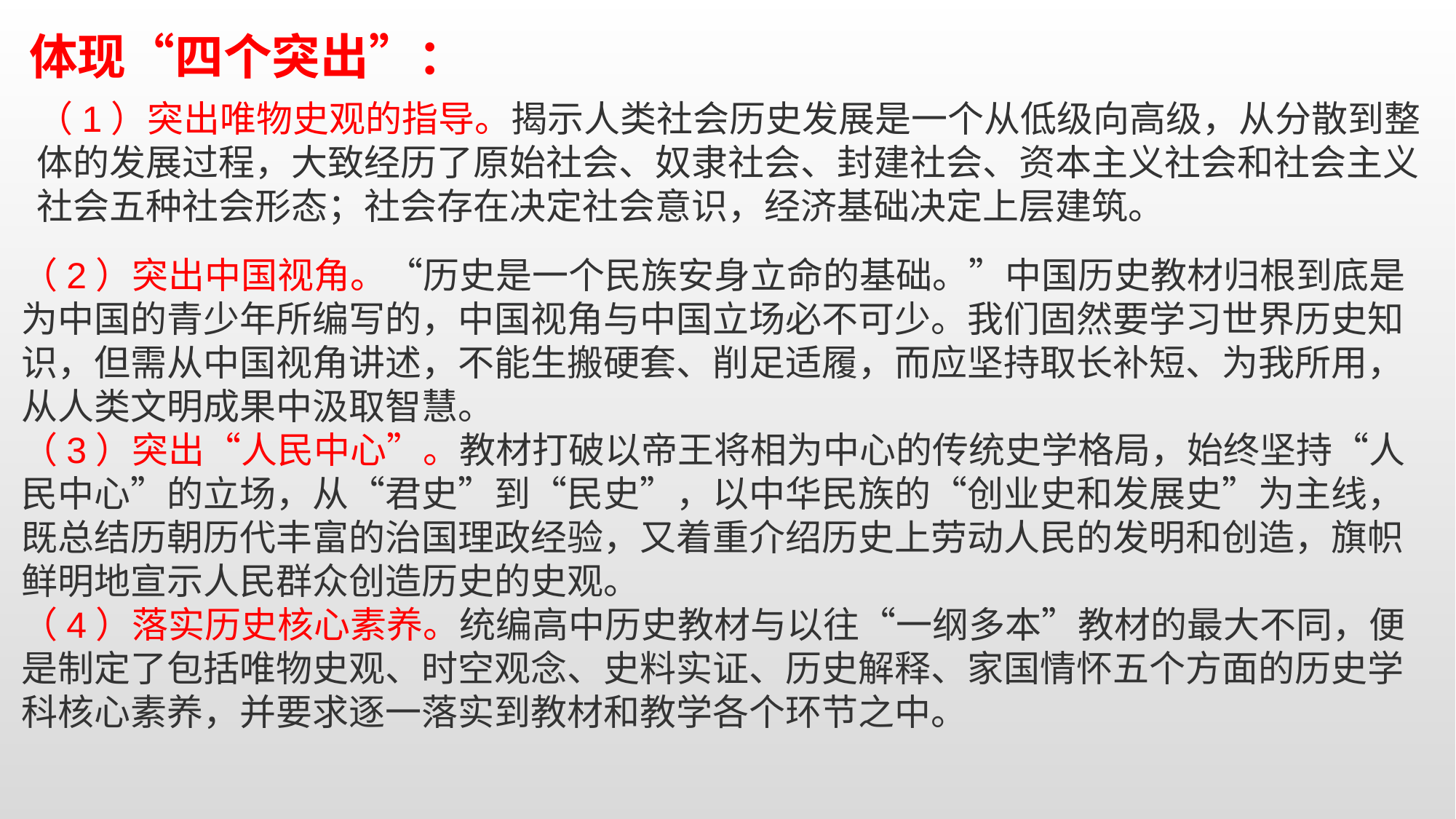

体现“四个突出”：
（1）突出唯物史观的指导。揭示人类社会历史发展是一个从低级向高级，从分散到整体的发展过程，大致经历了原始社会、奴隶社会、封建社会、资本主义社会和社会主义社会五种社会形态；社会存在决定社会意识，经济基础决定上层建筑。
（2）突出中国视角。“历史是一个民族安身立命的基础。”中国历史教材归根到底是为中国的青少年所编写的，中国视角与中国立场必不可少。我们固然要学习世界历史知识，但需从中国视角讲述，不能生搬硬套、削足适履，而应坚持取长补短、为我所用，从人类文明成果中汲取智慧。
（3）突出“人民中心”。教材打破以帝王将相为中心的传统史学格局，始终坚持“人民中心”的立场，从“君史”到“民史”，以中华民族的“创业史和发展史”为主线，既总结历朝历代丰富的治国理政经验，又着重介绍历史上劳动人民的发明和创造，旗帜鲜明地宣示人民群众创造历史的史观。
（4）落实历史核心素养。统编高中历史教材与以往“一纲多本”教材的最大不同，便是制定了包括唯物史观、时空观念、史料实证、历史解释、家国情怀五个方面的历史学科核心素养，并要求逐一落实到教材和教学各个环节之中。